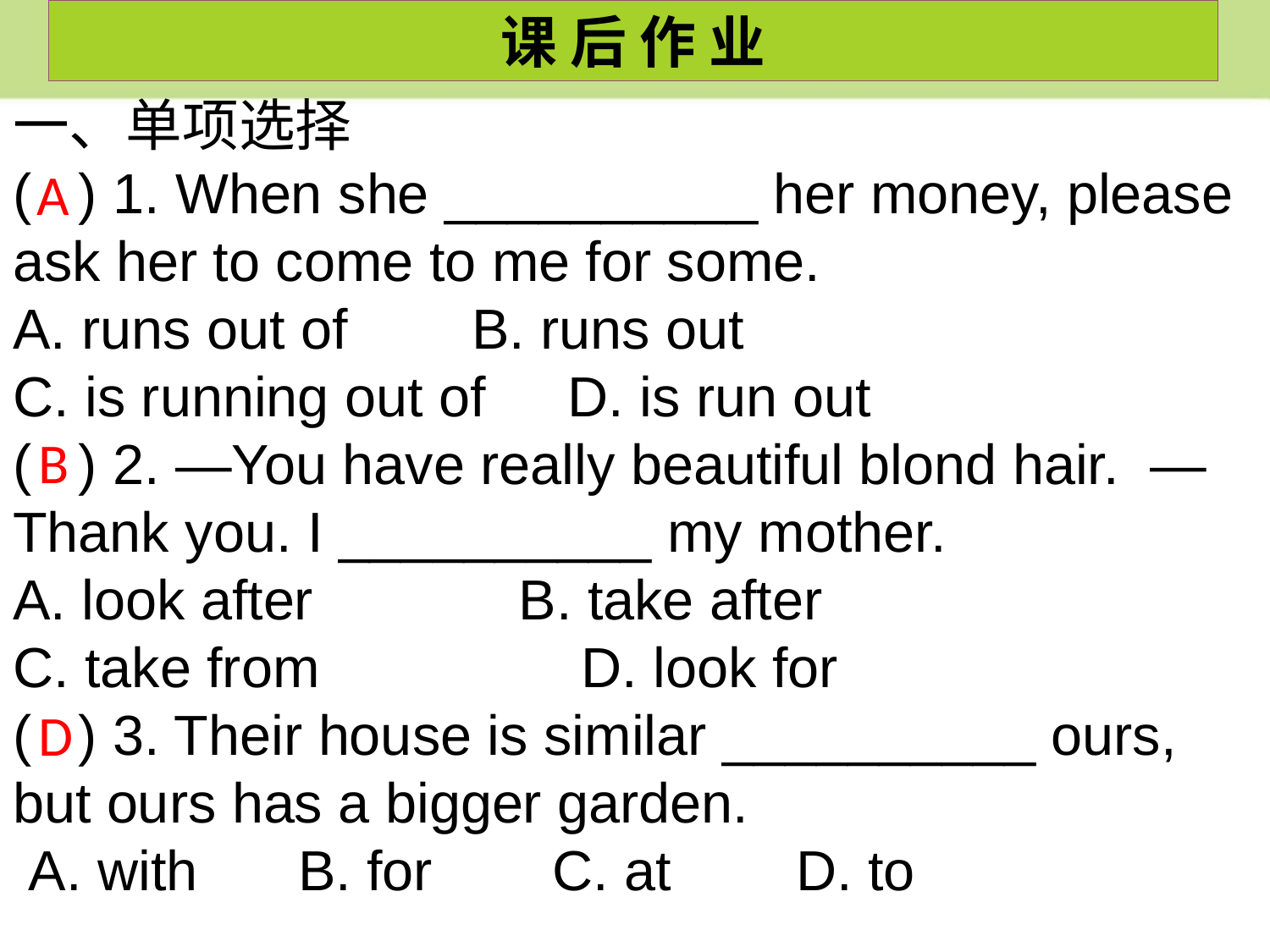

课 后 作 业
一、单项选择
(   ) 1. When she __________ her money, please ask her to come to me for some.
A. runs out of	     B. runs out
C. is running out of	   D. is run out
(   ) 2. —You have really beautiful blond hair.  —Thank you. I __________ my mother.
A. look after	        B. take after
C. take from	            D. look for
(   ) 3. Their house is similar __________ ours, but ours has a bigger garden.
 A. with	  B. for	  C. at        D. to
A
B
D